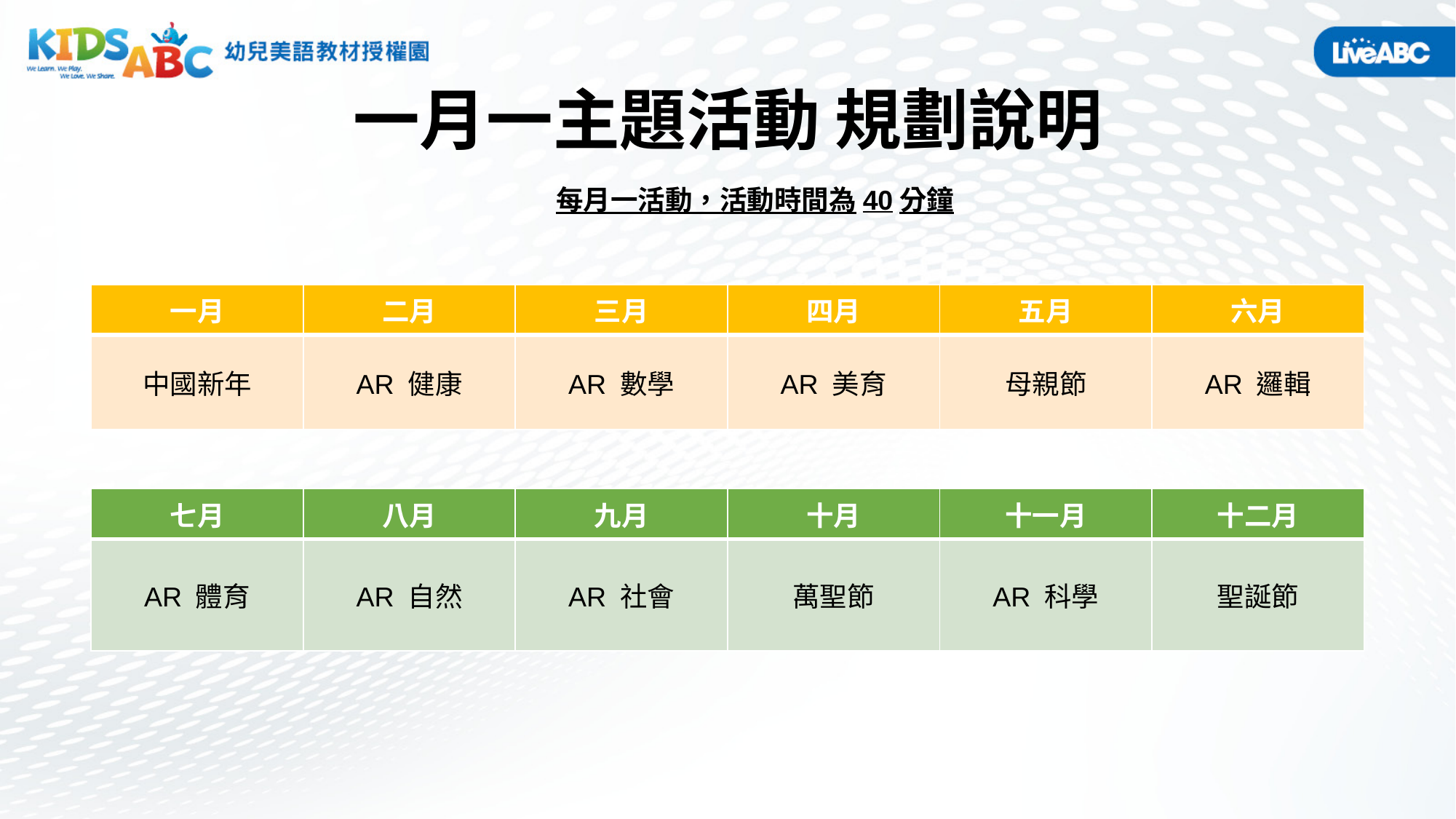

# 一月一主題活動 規劃說明
每月一活動，活動時間為40分鐘
| 一月 | 二月 | 三月 | 四月 | 五月 | 六月 |
| --- | --- | --- | --- | --- | --- |
| 中國新年 | AR 健康 | AR 數學 | AR 美育 | 母親節 | AR 邏輯 |
| 七月 | 八月 | 九月 | 十月 | 十一月 | 十二月 |
| --- | --- | --- | --- | --- | --- |
| AR 體育 | AR 自然 | AR 社會 | 萬聖節 | AR 科學 | 聖誕節 |